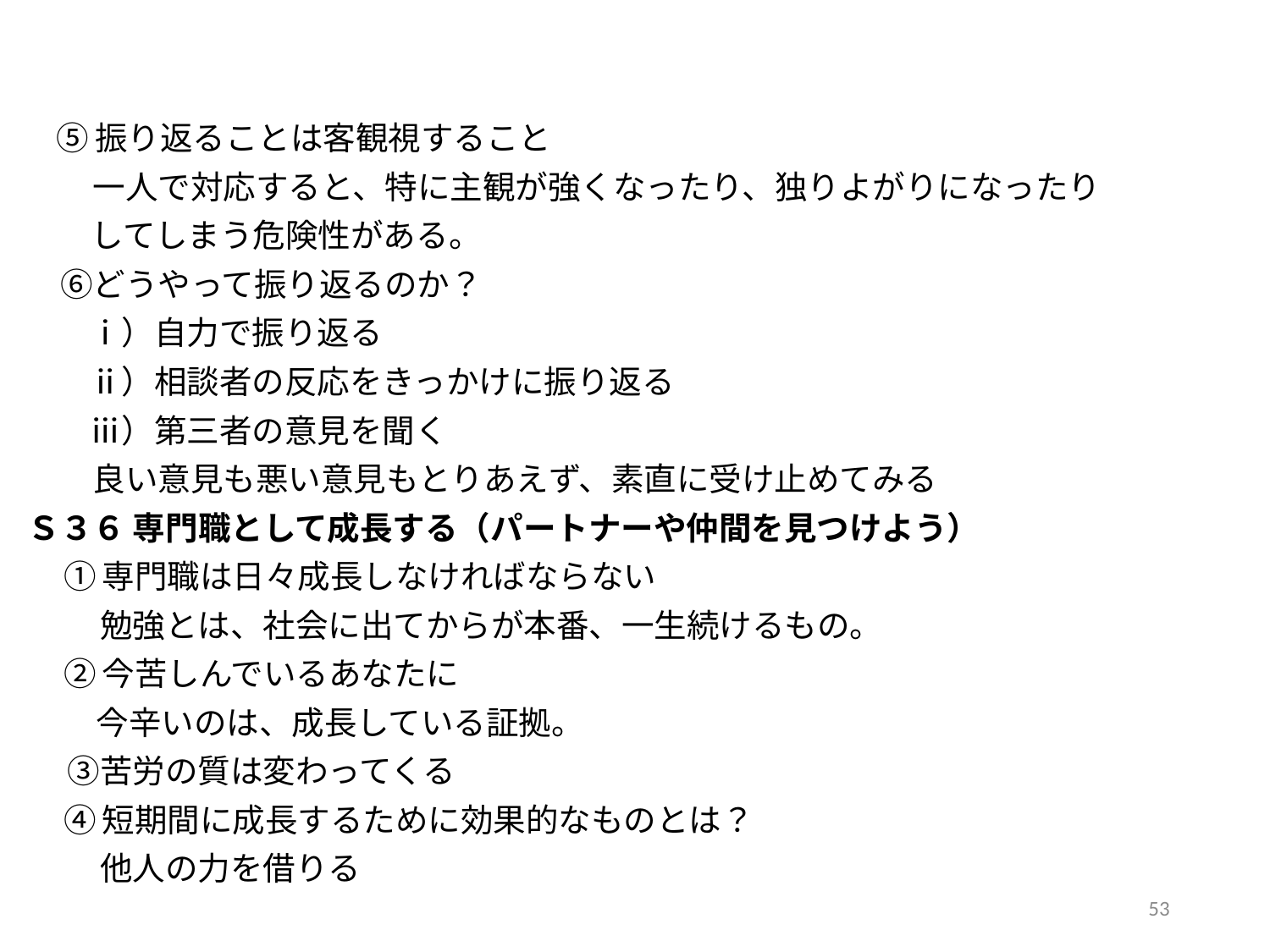

⑤振り返ることは客観視すること
　　一人で対応すると、特に主観が強くなったり、独りよがりになったり
        してしまう危険性がある。
　⑥どうやって振り返るのか？
　    ⅰ）自力で振り返る
　    ⅱ）相談者の反応をきっかけに振り返る
　    ⅲ）第三者の意見を聞く
　　良い意見も悪い意見もとりあえず、素直に受け止めてみる
Ｓ３６ 専門職として成長する（パートナーや仲間を見つけよう）
     ①専門職は日々成長しなければならない
　　 勉強とは、社会に出てからが本番、一生続けるもの。
     ②今苦しんでいるあなたに
　     今辛いのは、成長している証拠。
　 ③苦労の質は変わってくる
     ④短期間に成長するために効果的なものとは？
　　 他人の力を借りる

53